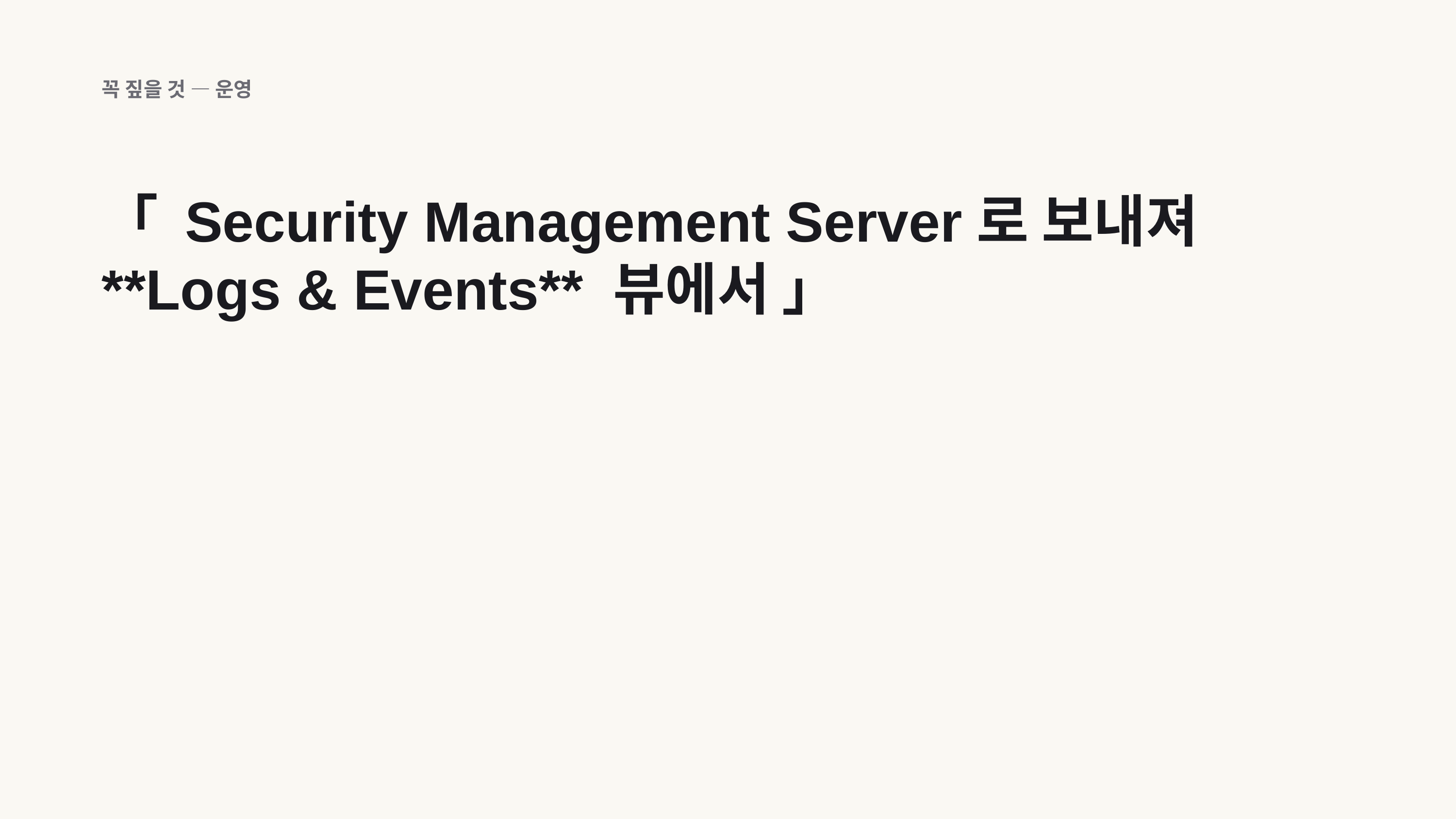

꼭 짚을 것 — 운영
「 Security Management Server로 보내져 **Logs & Events** 뷰에서 」